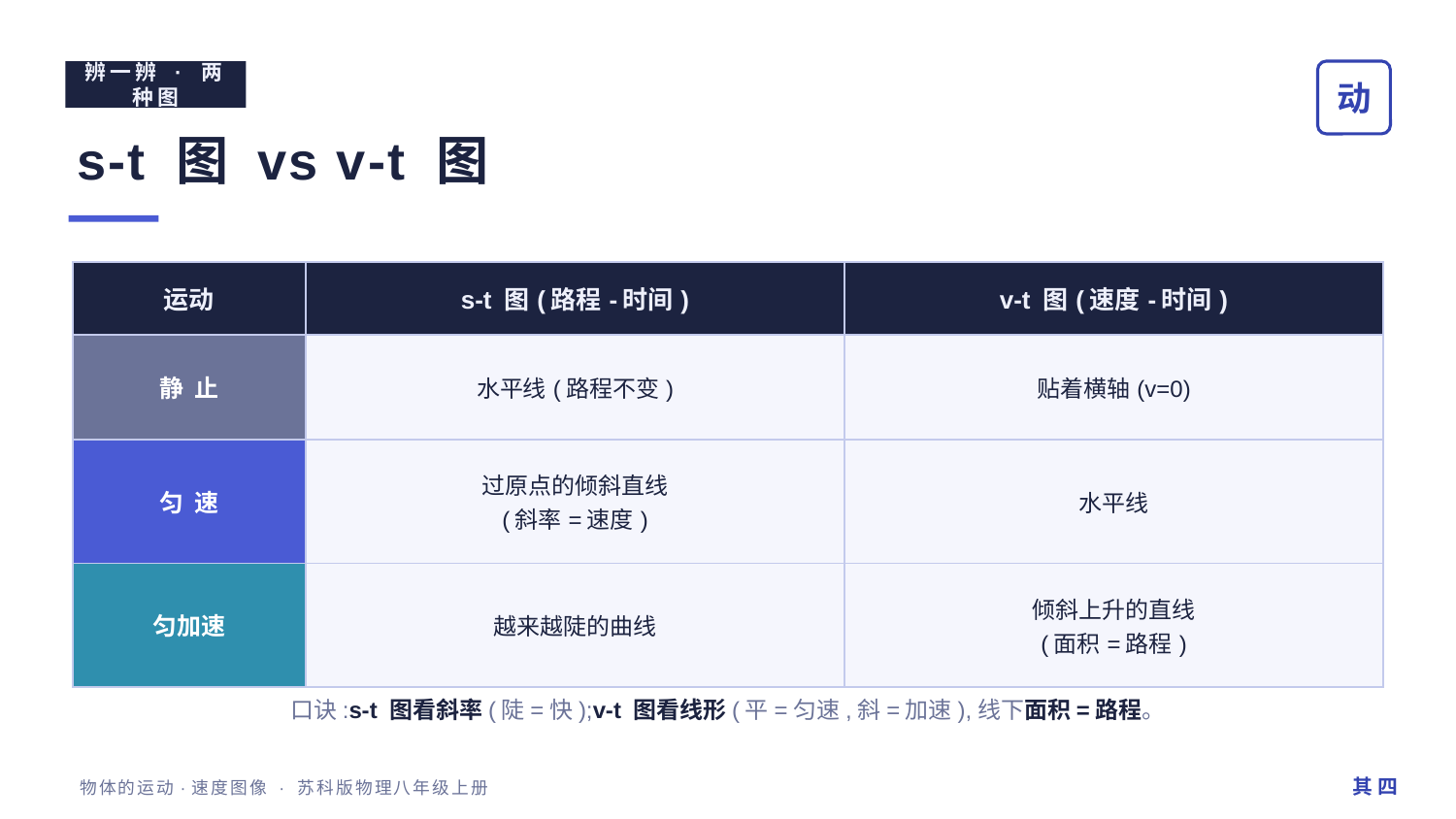

辨一辨 · 两种图
动

s-t 图 vs v-t 图

| 运动 | s-t 图(路程-时间) | v-t 图(速度-时间) |
| --- | --- | --- |
| 静 止 | 水平线(路程不变) | 贴着横轴(v=0) |
| 匀 速 | 过原点的倾斜直线 (斜率=速度) | 水平线 |
| 匀加速 | 越来越陡的曲线 | 倾斜上升的直线 (面积=路程) |
口诀:s-t 图看斜率(陡=快);v-t 图看线形(平=匀速,斜=加速),线下面积=路程。
其 四
物体的运动·速度图像 · 苏科版物理八年级上册